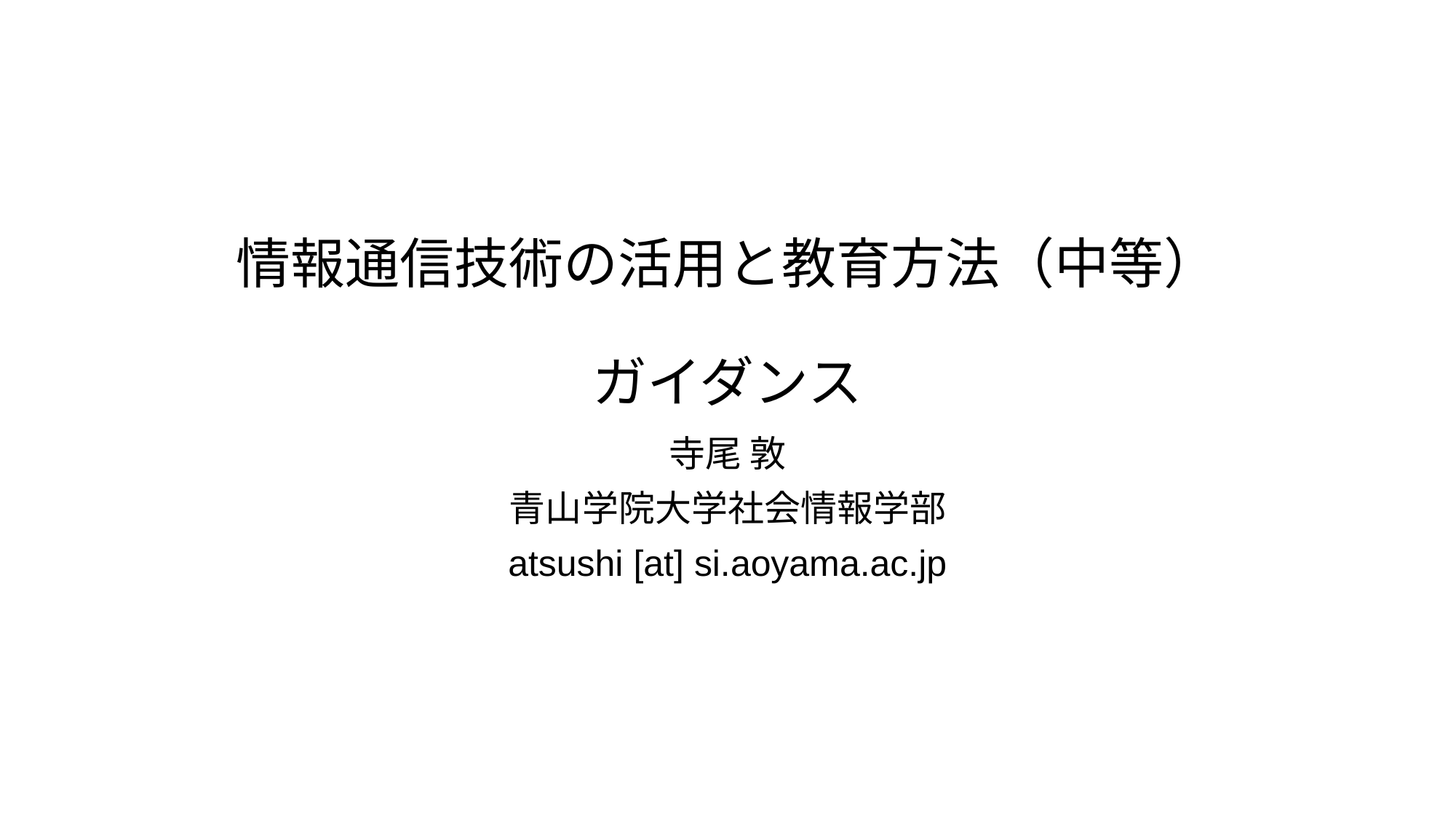

# 情報通信技術の活用と教育方法（中等） ガイダンス
寺尾 敦
青山学院大学社会情報学部
atsushi [at] si.aoyama.ac.jp